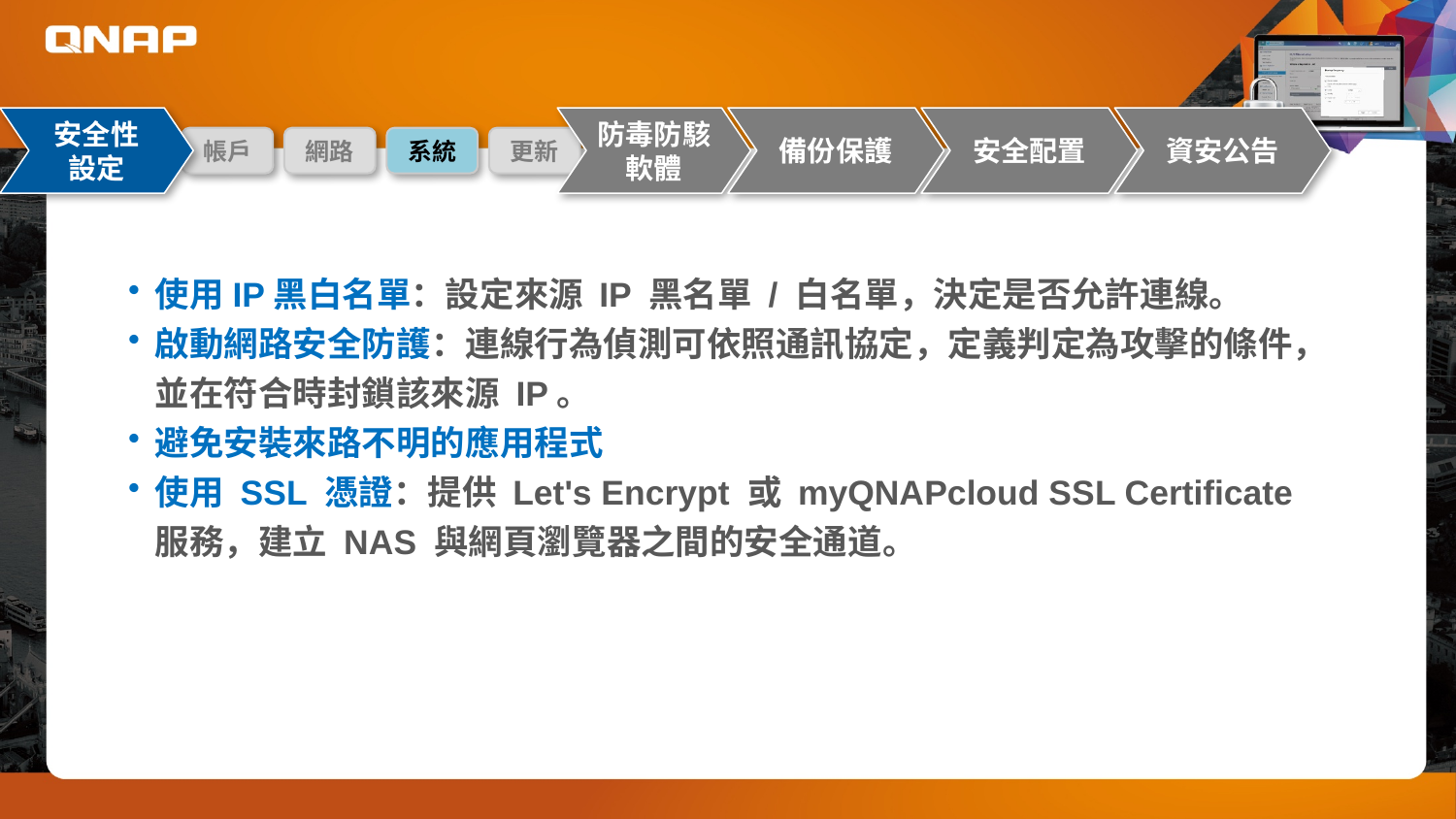

安全性
設定

防毒防駭軟體

備份保護

安全配置

資安公告
帳戶

網路

系統

更新

使用IP黑白名單：設定來源 IP 黑名單 / 白名單，決定是否允許連線。
啟動網路安全防護：連線行為偵測可依照通訊協定，定義判定為攻擊的條件，並在符合時封鎖該來源 IP。
避免安裝來路不明的應用程式
使用 SSL 憑證：提供 Let's Encrypt 或 myQNAPcloud SSL Certificate 服務，建立 NAS 與網頁瀏覽器之間的安全通道。